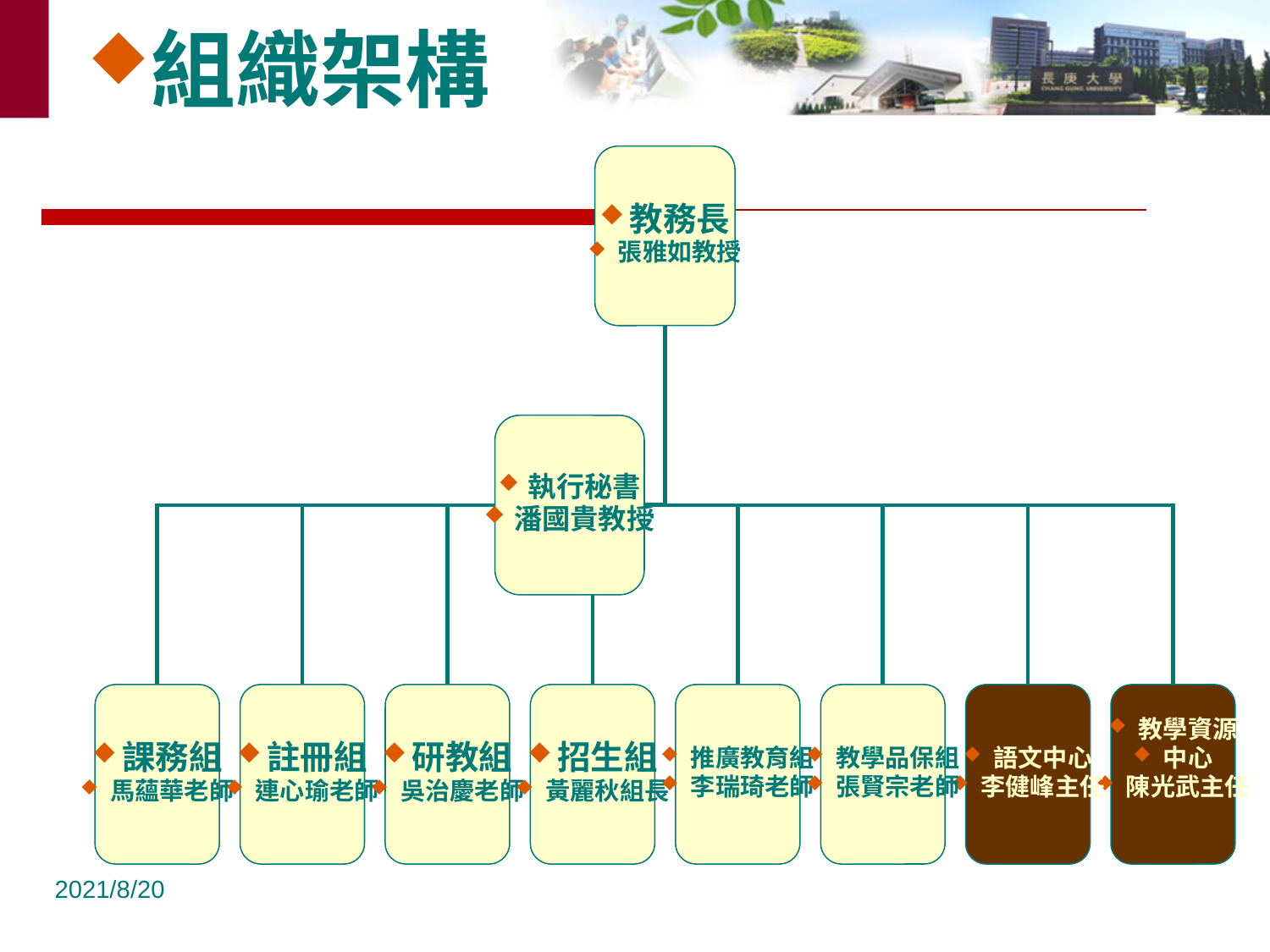

組織架構

教務長
張雅如教授
執行秘書
潘國貴教授
課務組
馬蘊華老師
註冊組
連心瑜老師
研教組
吳治慶老師
招生組
黃麗秋組長
推廣教育組
李瑞琦老師
教學品保組
張賢宗老師
語文中心
李健峰主任
教學資源
中心
陳光武主任

2021/8/20